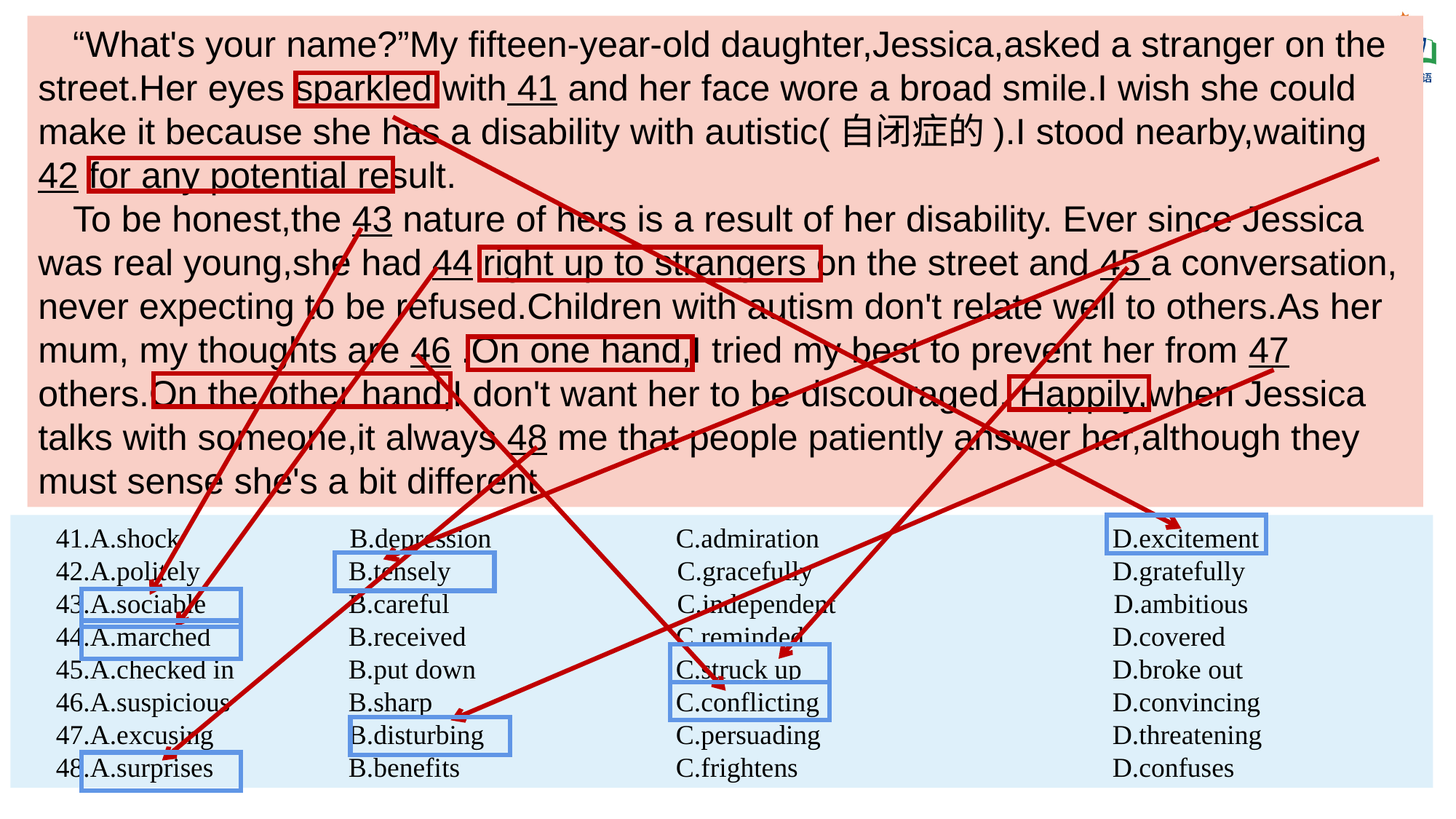

“What's your name?”My fifteen-year-old daughter,Jessica,asked a stranger on the street.Her eyes sparkled with 41 and her face wore a broad smile.I wish she could make it because she has a disability with autistic(自闭症的).I stood nearby,waiting 42 for any potential result.
To be honest,the 43 nature of hers is a result of her disability. Ever since Jessica was real young,she had 44 right up to strangers on the street and 45 a conversation, never expecting to be refused.Children with autism don't relate well to others.As her mum, my thoughts are 46 .On one hand,I tried my best to prevent her from 47 others.On the other hand,I don't want her to be discouraged. Happily,when Jessica talks with someone,it always 48 me that people patiently answer her,although they must sense she's a bit different.

41.A.shock	                B.depression		C.admiration			D.excitement
42.A.politely		B.tensely		                C.gracefully			D.gratefully
43.A.sociable		B.careful		                C.independent		                D.ambitious
44.A.marched		B.received		C.reminded			D.covered
45.A.checked in		B.put down		C.struck up			D.broke out
46.A.suspicious		B.sharp			C.conflicting			D.convincing
47.A.excusing		B.disturbing		C.persuading			D.threatening
48.A.surprises		B.benefits		C.frightens			D.confuses